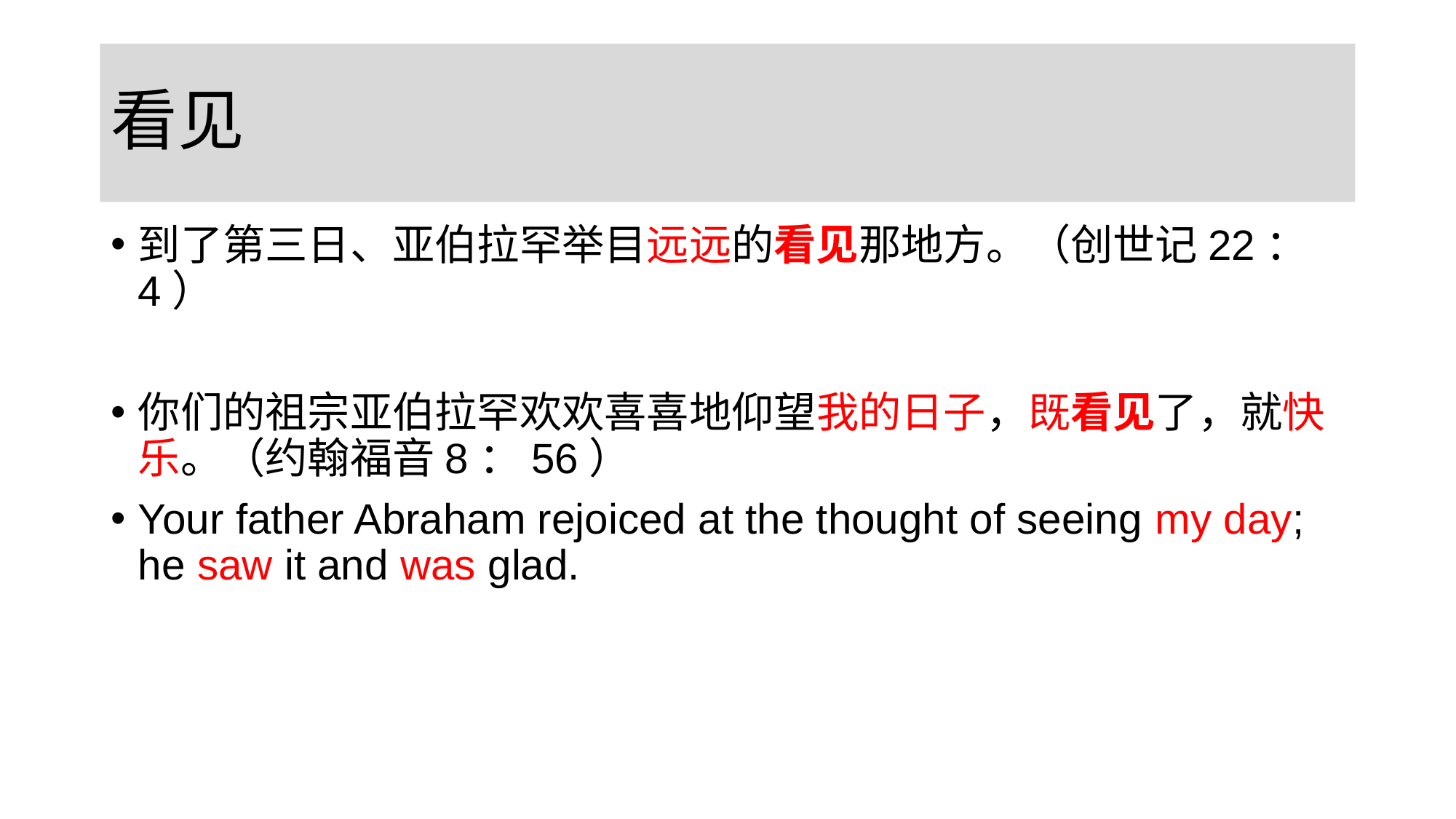

# 看见
到了第三日、亚伯拉罕举目远远的看见那地方。（创世记22：4）

你们的祖宗亚伯拉罕欢欢喜喜地仰望我的日子，既看见了，就快乐。（约翰福音8：56）
Your father Abraham rejoiced at the thought of seeing my day; he saw it and was glad.